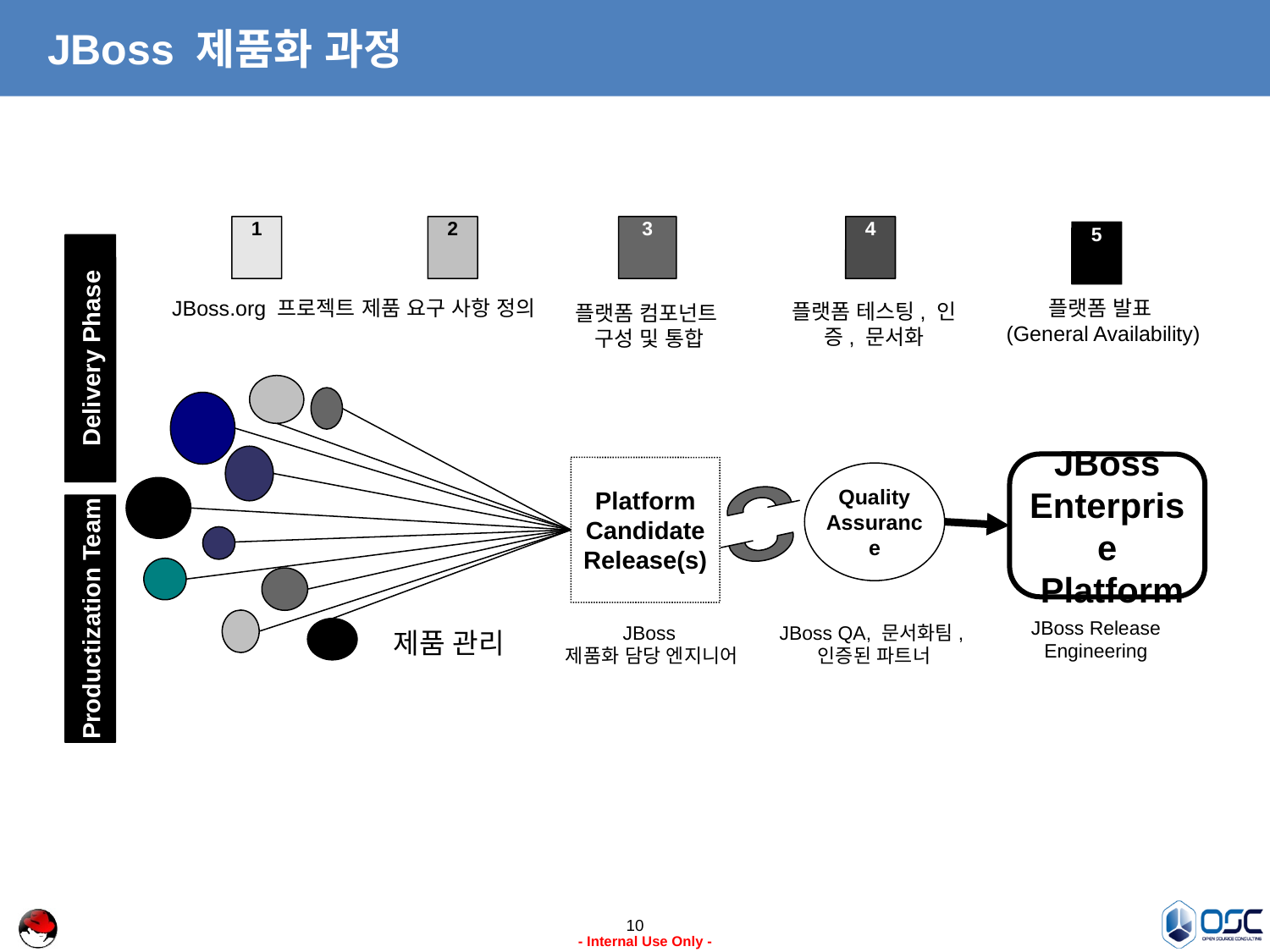

# JBoss 제품화 과정
1
2
3
4
5
JBoss.org 프로젝트
제품 요구 사항 정의
플랫폼 발표
(General Availability)
플랫폼 테스팅, 인증, 문서화
플랫폼 컴포넌트
구성 및 통합
Delivery Phase

JBoss
Enterprise
 Platform
Platform
Candidate
Release(s)
Quality
Assurance

Productization Team

JBoss Release Engineering

JBoss QA, 문서화팀,
인증된 파트너
JBoss
제품화 담당 엔지니어
제품 관리